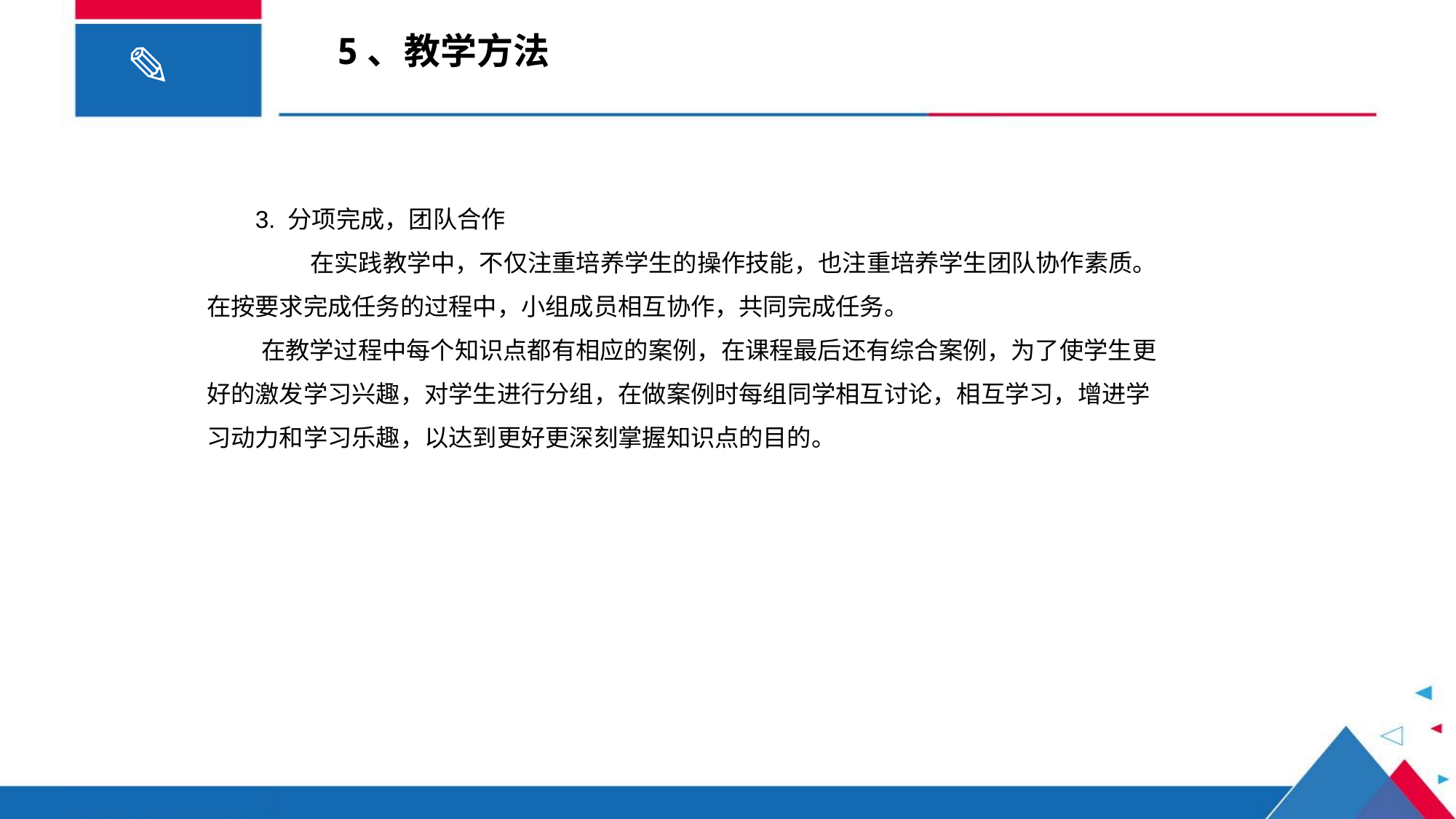

5、教学方法
3. 分项完成，团队合作
         在实践教学中，不仅注重培养学生的操作技能，也注重培养学生团队协作素质。在按要求完成任务的过程中，小组成员相互协作，共同完成任务。
在教学过程中每个知识点都有相应的案例，在课程最后还有综合案例，为了使学生更好的激发学习兴趣，对学生进行分组，在做案例时每组同学相互讨论，相互学习，增进学习动力和学习乐趣，以达到更好更深刻掌握知识点的目的。